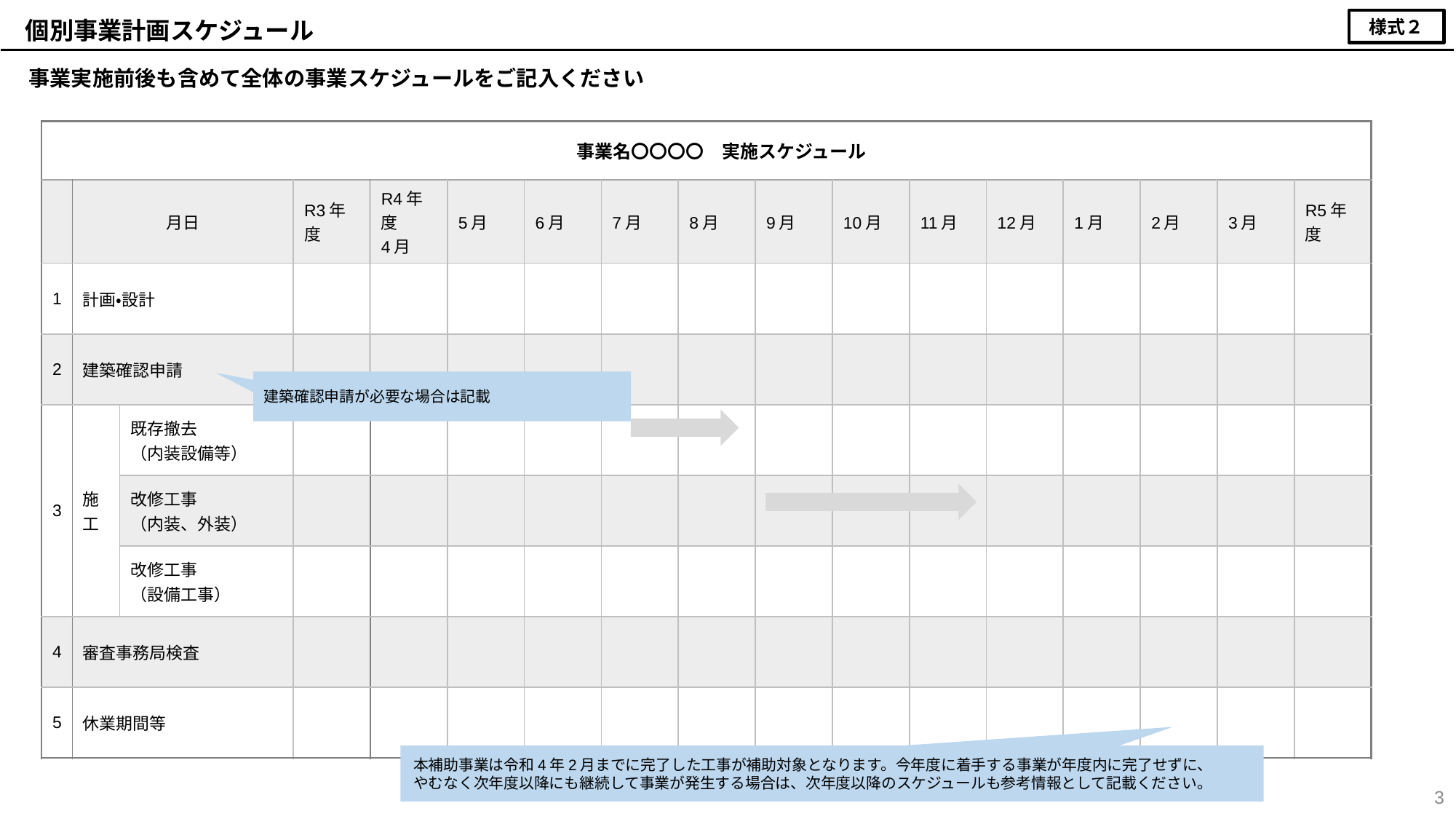

個別事業計画スケジュール
様式２
事業実施前後も含めて全体の事業スケジュールをご記入ください
|  | 事業名〇〇〇〇　実施スケジュール |  |  |  |  |  |  |  |  |  |  |  |  |  |  |  |
| --- | --- | --- | --- | --- | --- | --- | --- | --- | --- | --- | --- | --- | --- | --- | --- | --- |
|  | 月日 |  | R3年度 | R4年度 4月 | 5月 | 6月 | 7月 | 8月 | 9月 | 10月 | 11月 | 12月 | 1月 | 2月 | 3月 | R5年度 |
| 1 | 計画・設計 |  |  |  |  |  |  |  |  |  |  |  |  |  |  |  |
| 2 | 建築確認申請 |  |  |  |  |  |  |  |  |  |  |  |  |  |  |  |
| 3 | 施工 | 既存撤去 （内装設備等） |  |  |  |  |  |  |  |  |  |  |  |  |  |  |
|  |  | 改修工事 （内装、外装） |  |  |  |  |  |  |  |  |  |  |  |  |  |  |
|  |  | 改修工事 （設備工事） |  |  |  |  |  |  |  |  |  |  |  |  |  |  |
| 4 | 審査事務局検査 |  |  |  |  |  |  |  |  |  |  |  |  |  |  |  |
| 5 | 休業期間等 |  |  |  |  |  |  |  |  |  |  |  |  |  |  |  |
建築確認申請が必要な場合は記載

本補助事業は令和4年2月までに完了した工事が補助対象となります。今年度に着手する事業が年度内に完了せずに、
やむなく次年度以降にも継続して事業が発生する場合は、次年度以降のスケジュールも参考情報として記載ください。
3